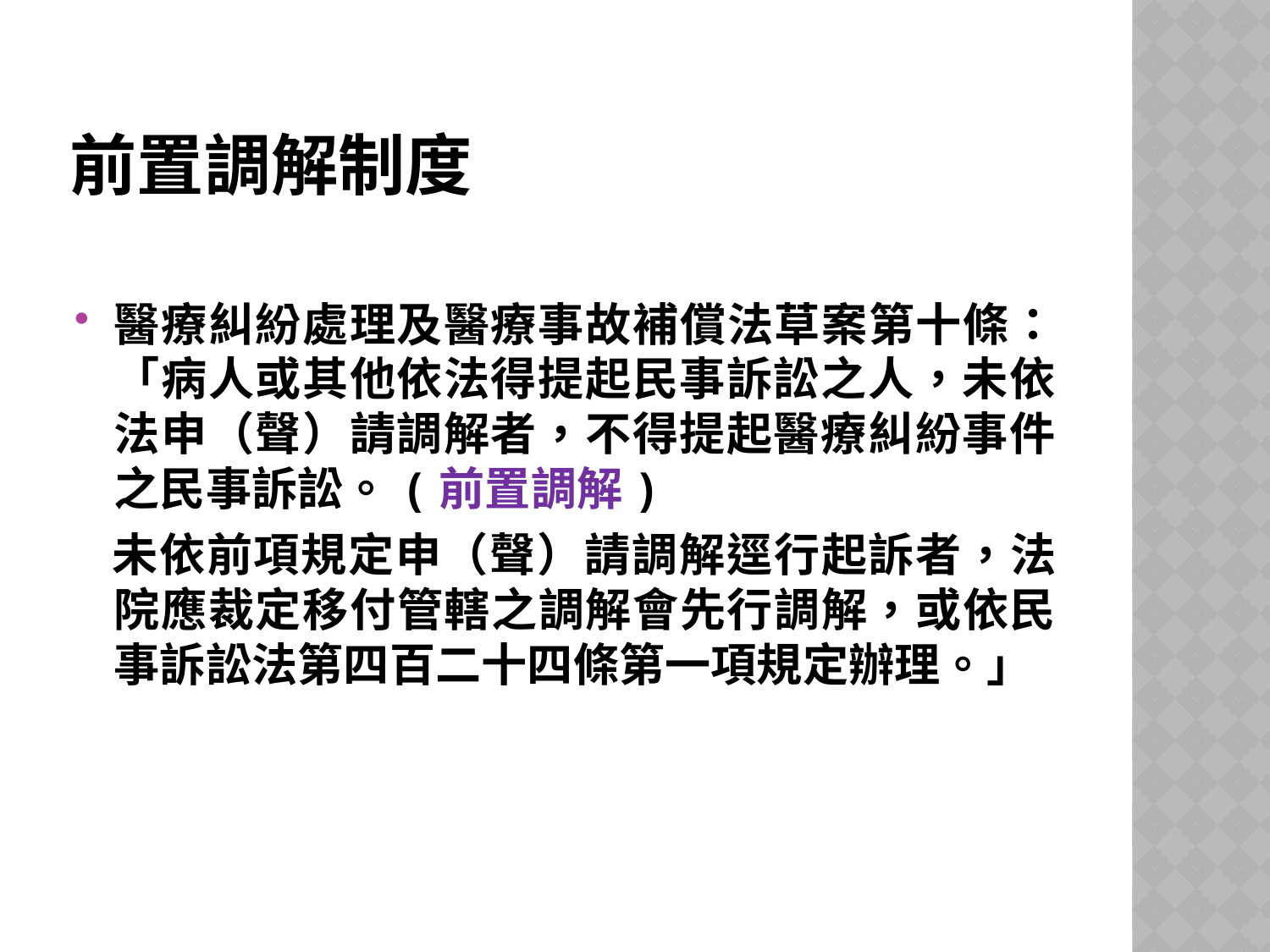

# 前置調解制度

醫療糾紛處理及醫療事故補償法草案第十條：「病人或其他依法得提起民事訴訟之人，未依法申（聲）請調解者，不得提起醫療糾紛事件之民事訴訟。(前置調解)
  未依前項規定申（聲）請調解逕行起訴者，法院應裁定移付管轄之調解會先行調解，或依民事訴訟法第四百二十四條第一項規定辦理。」